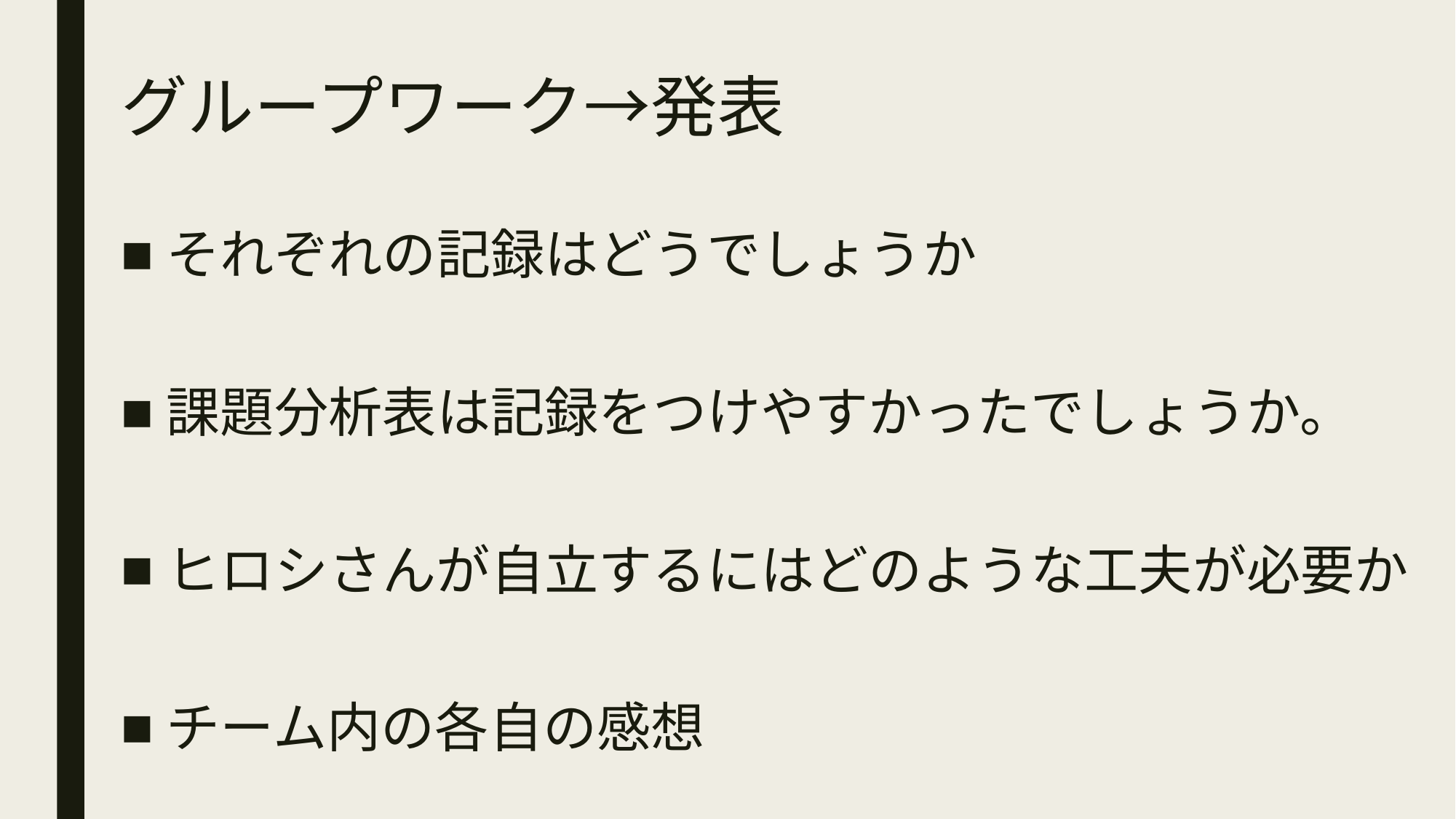

# グループワーク→発表

それぞれの記録はどうでしょうか

課題分析表は記録をつけやすかったでしょうか。

ヒロシさんが自立するにはどのような工夫が必要か

チーム内の各自の感想